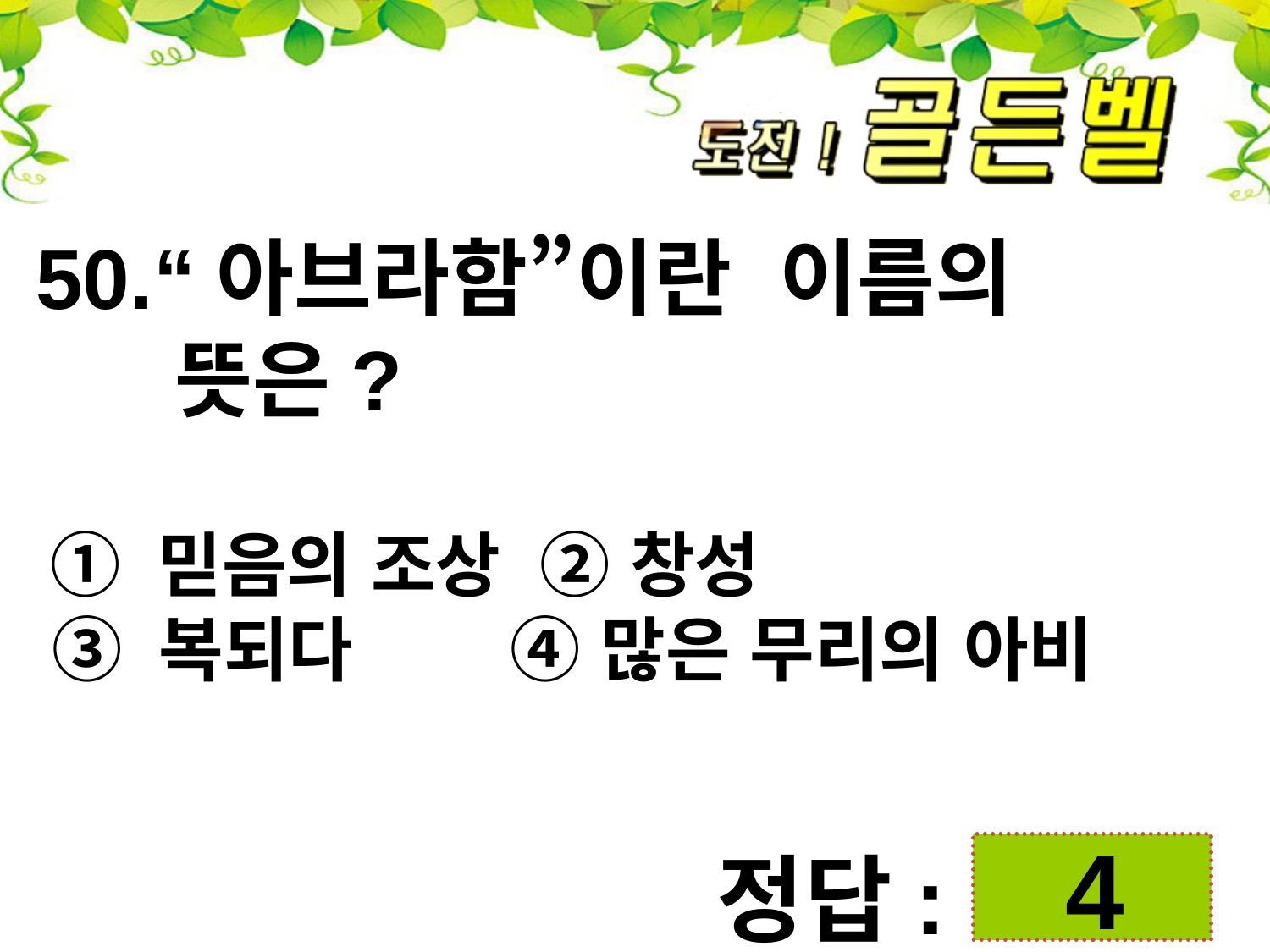

50.“아브라함”이란  이름의
      뜻은?

  ① 믿음의 조상  ② 창성
  ③ 복되다        ④ 많은 무리의 아비
첨성대
정답:
 4